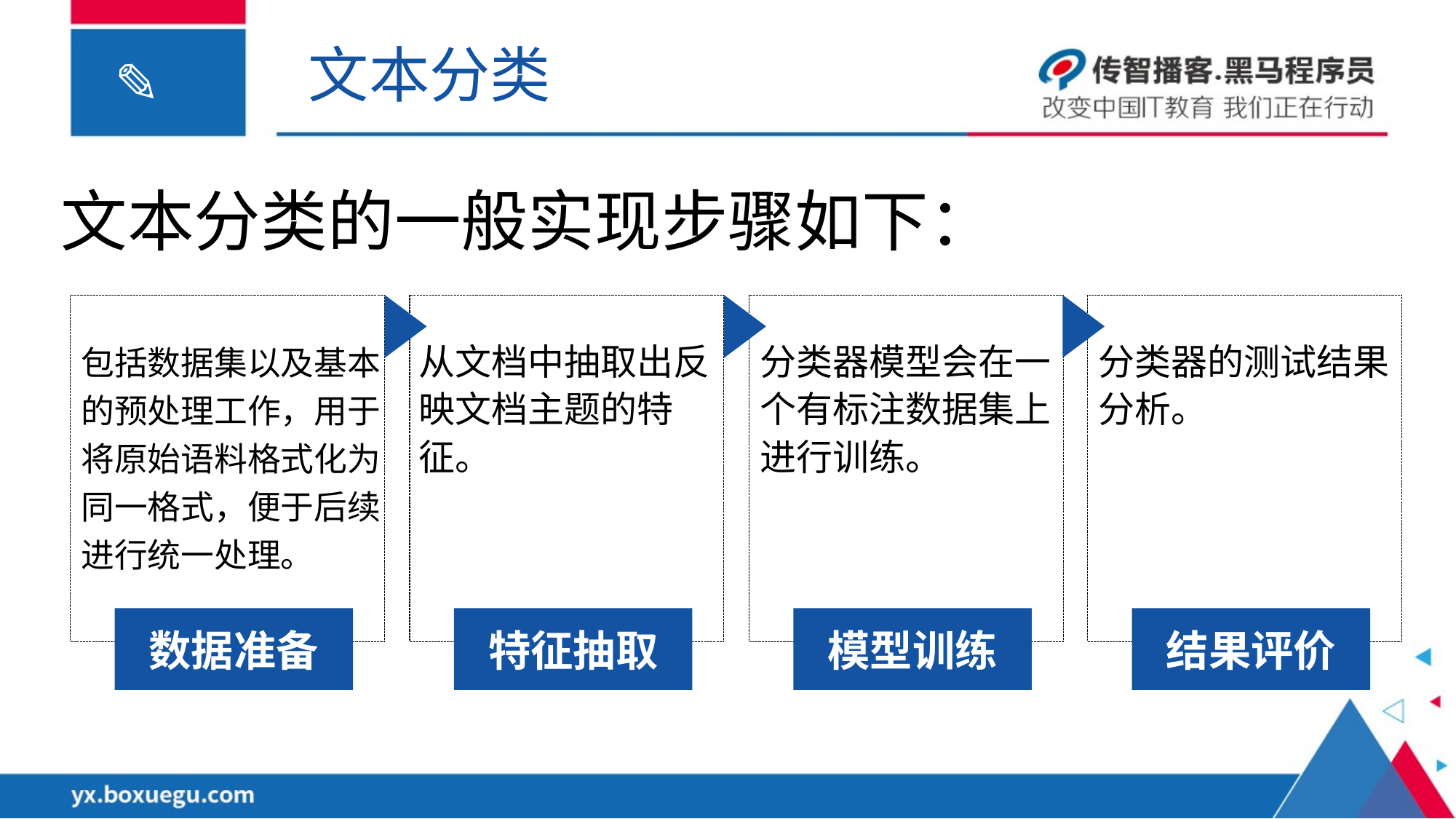

文本分类
文本分类的一般实现步骤如下：

包括数据集以及基本的预处理工作，用于将原始语料格式化为同一格式，便于后续进行统一处理。
从文档中抽取出反映文档主题的特征。
分类器模型会在一个有标注数据集上进行训练。
分类器的测试结果分析。
数据准备
特征抽取
模型训练
结果评价